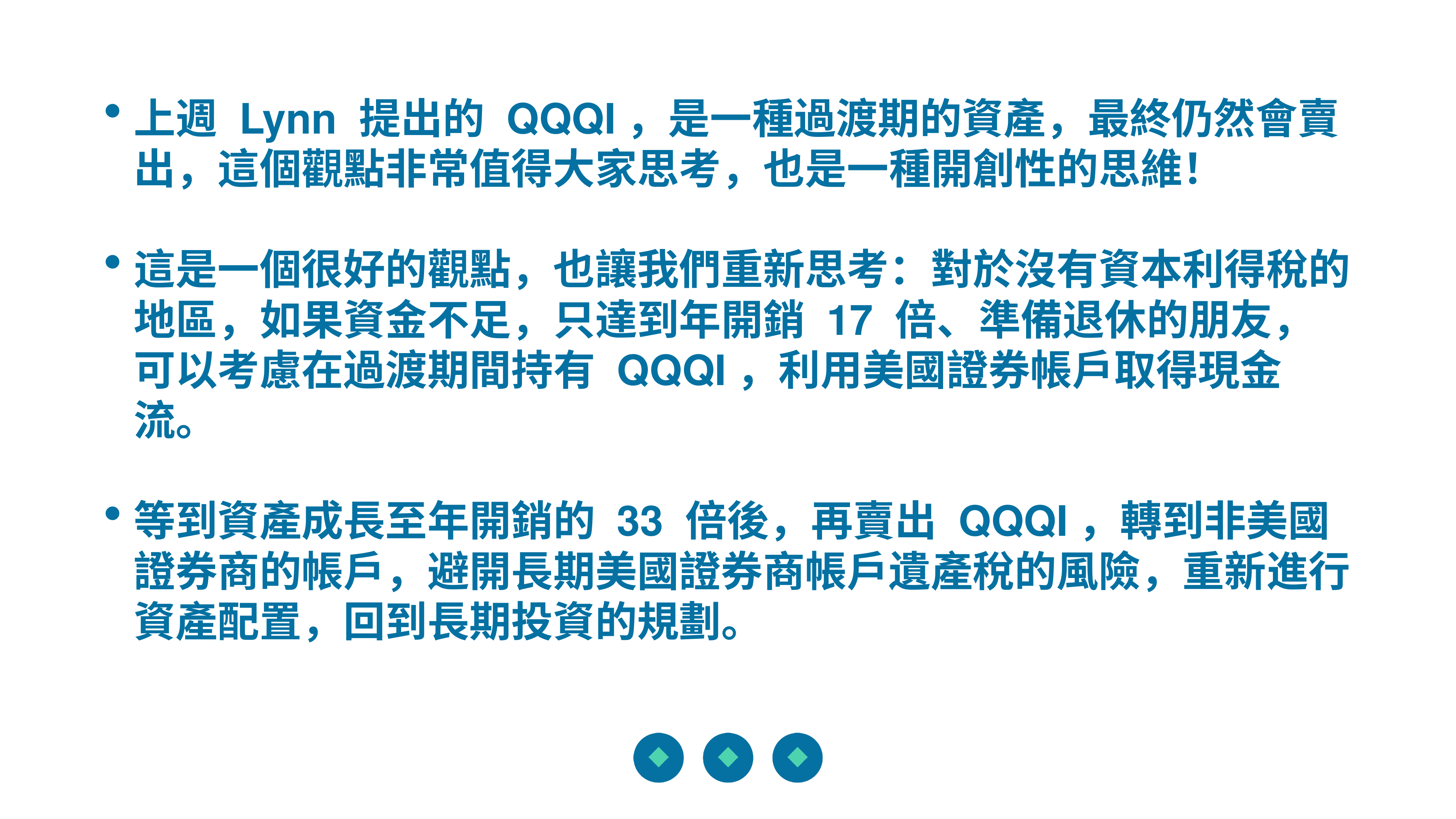

上週 Lynn 提出的 QQQI，是一種過渡期的資產，最終仍然會賣出，這個觀點非常值得大家思考，也是一種開創性的思維！

這是一個很好的觀點，也讓我們重新思考：對於沒有資本利得稅的地區，如果資金不足，只達到年開銷 17 倍、準備退休的朋友，可以考慮在過渡期間持有 QQQI，利用美國證券帳戶取得現金流。

等到資產成長至年開銷的 33 倍後，再賣出 QQQI，轉到非美國證券商的帳戶，避開長期美國證券商帳戶遺產稅的風險，重新進行資產配置，回到長期投資的規劃。